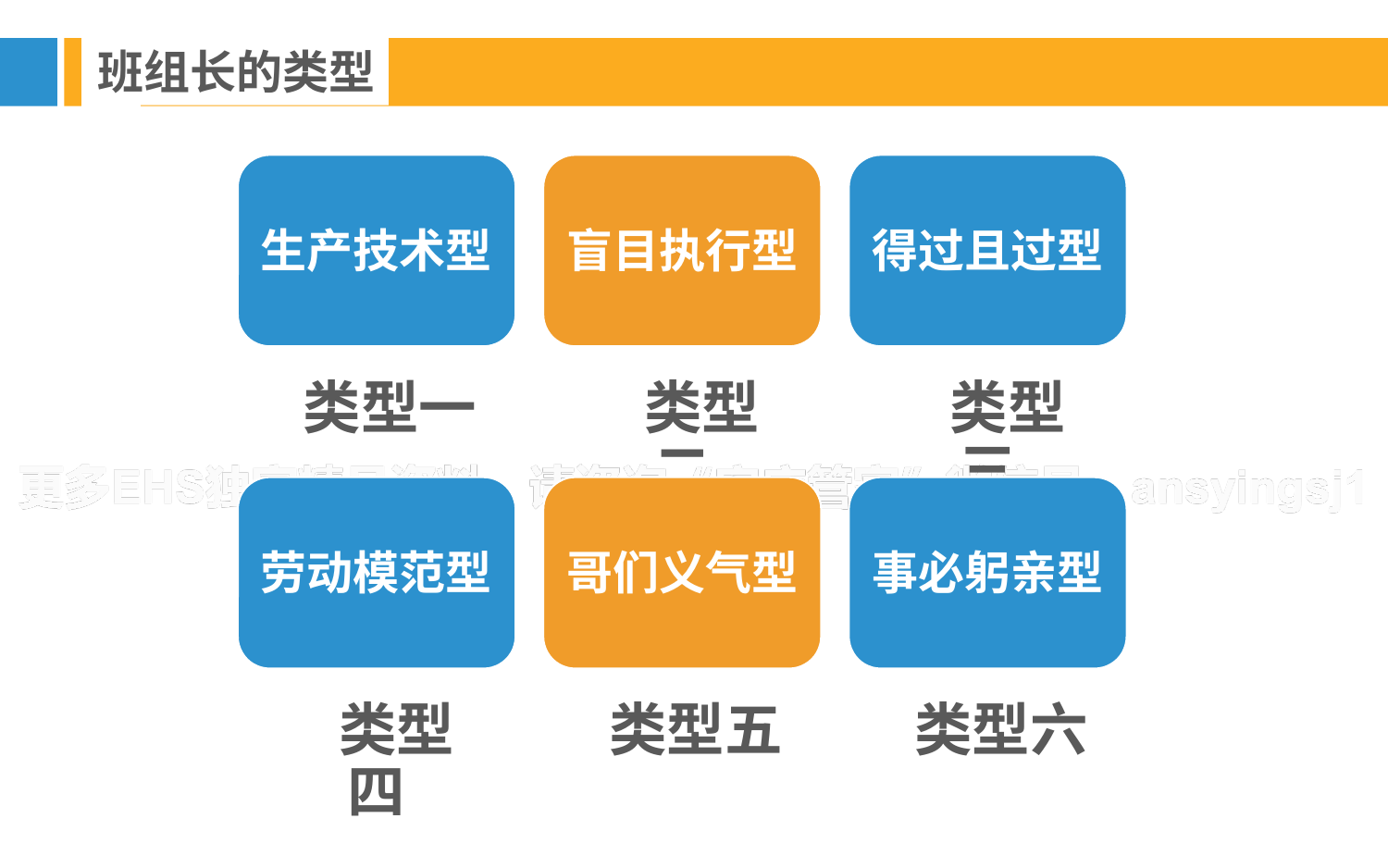

班组长的类型

生产技术型
盲目执行型
得过且过型
 类型一
  类型二
  类型三

劳动模范型
哥们义气型
事必躬亲型
  类型四
 类型五
 类型六